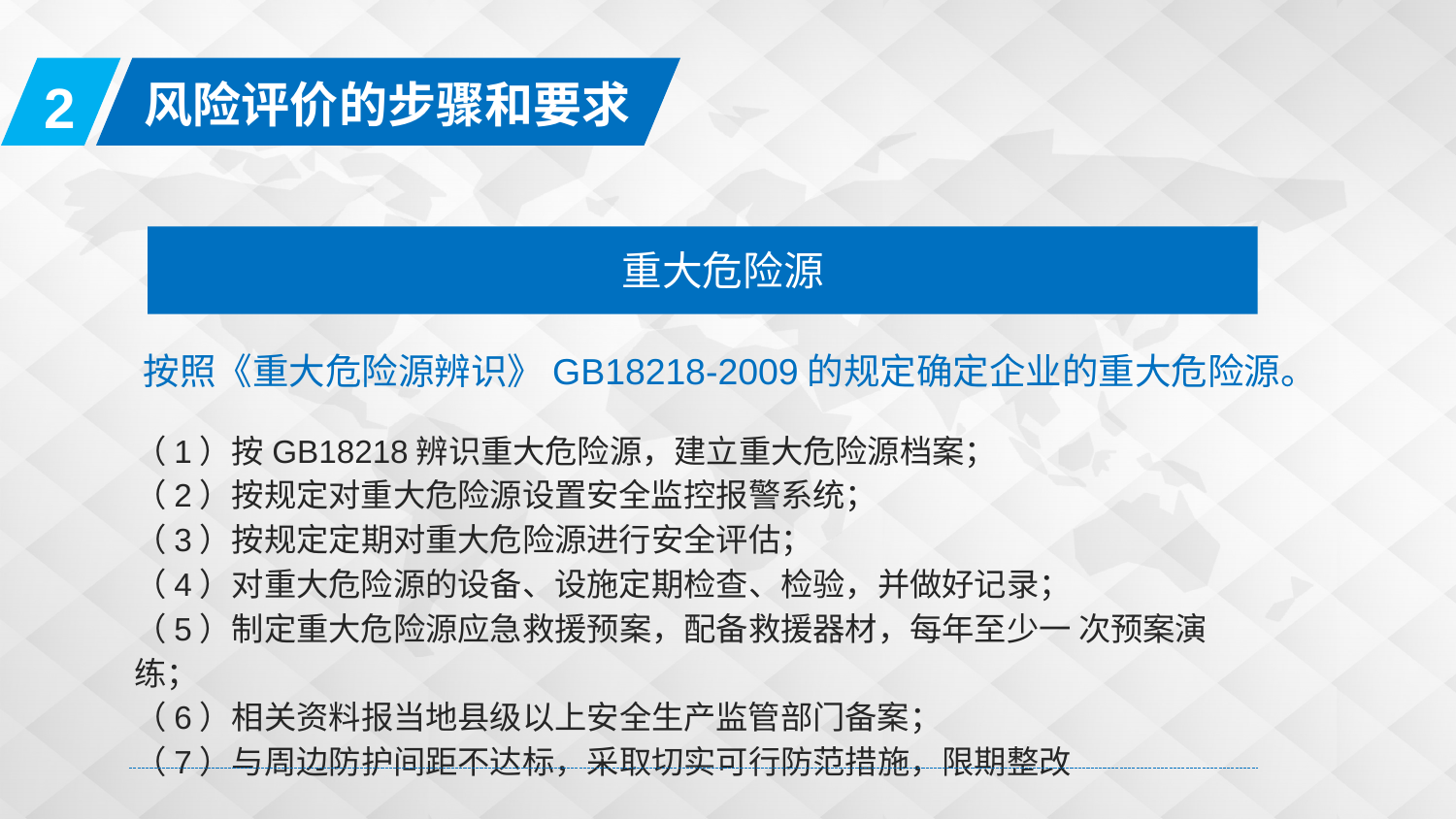

2
风险评价的步骤和要求

重大危险源
按照《重大危险源辨识》GB18218-2009的规定确定企业的重大危险源。
（1）按GB18218辨识重大危险源，建立重大危险源档案；
（2）按规定对重大危险源设置安全监控报警系统；
（3）按规定定期对重大危险源进行安全评估；
（4）对重大危险源的设备、设施定期检查、检验，并做好记录；
（5）制定重大危险源应急救援预案，配备救援器材，每年至少一 次预案演练；
（6）相关资料报当地县级以上安全生产监管部门备案；
（7）与周边防护间距不达标，采取切实可行防范措施，限期整改